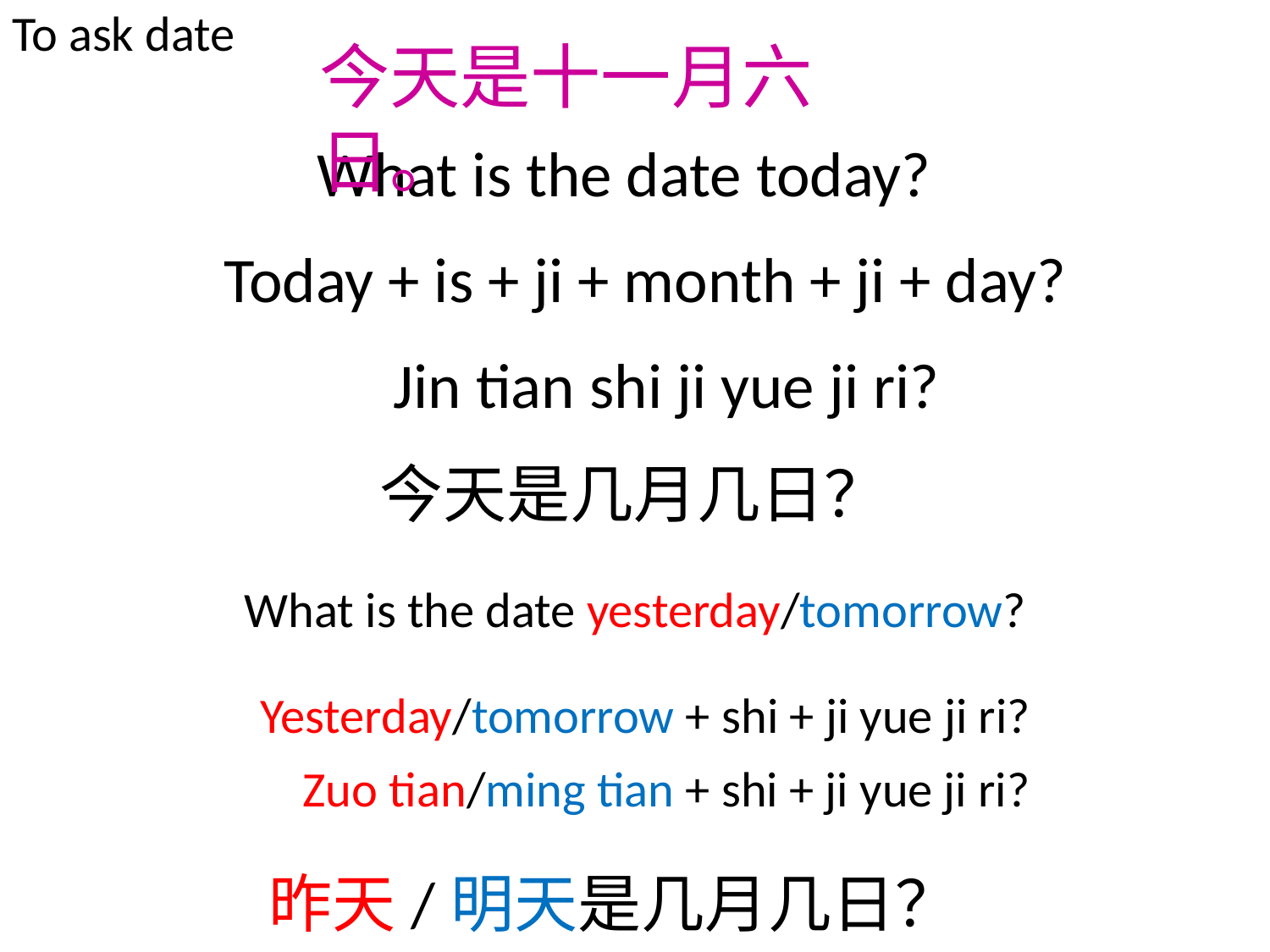

# To ask date
今天是十一月六日。
What is the date today?
Today + is + ji + month + ji + day?
Jin tian shi ji yue ji ri?
今天是几月几日？
What is the date yesterday/tomorrow?
Yesterday/tomorrow + shi + ji yue ji ri?
Zuo tian/ming tian + shi + ji yue ji ri?
昨天/明天是几月几日？